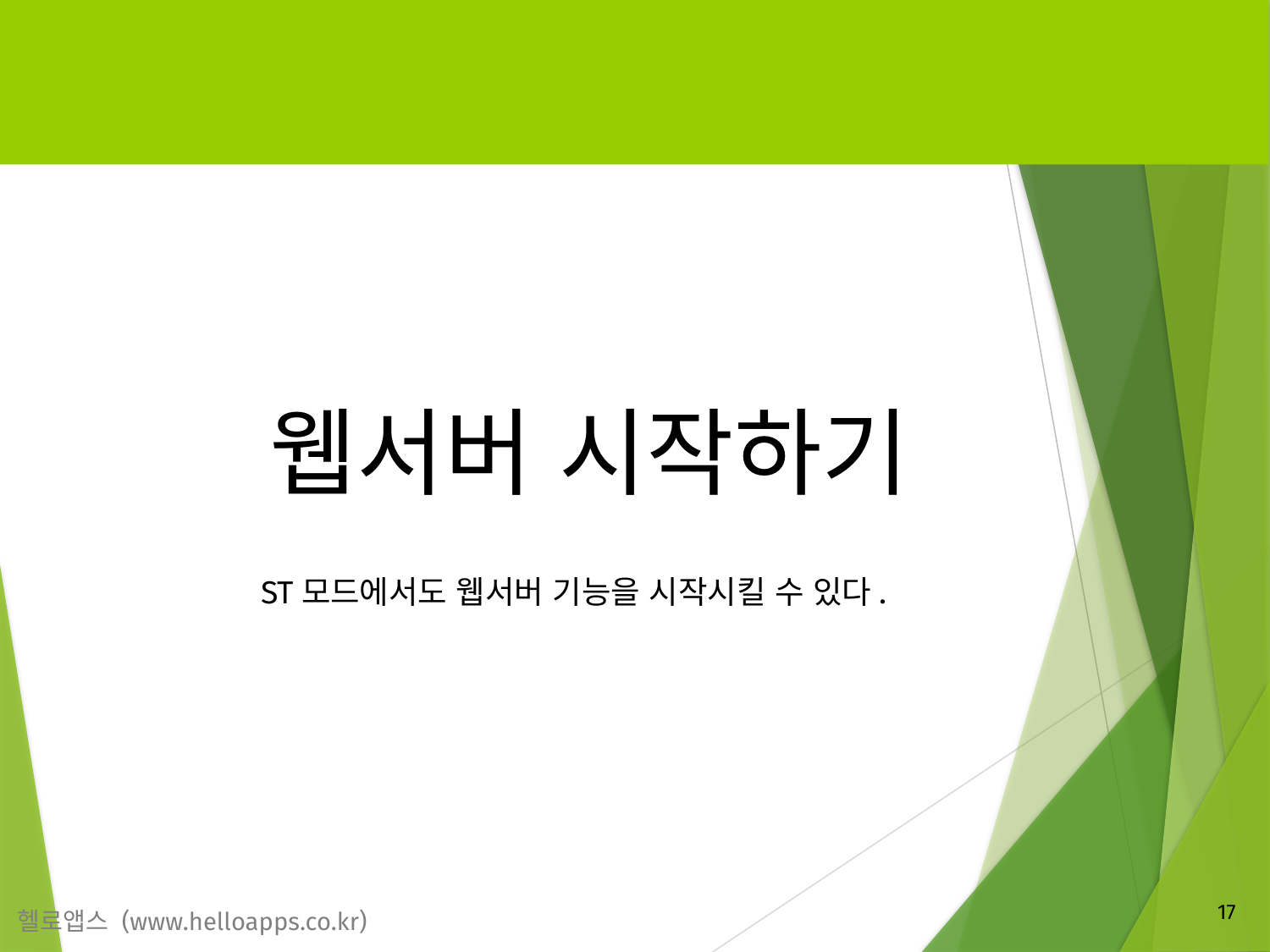

웹서버 시작하기
ST모드에서도 웹서버 기능을 시작시킬 수 있다.
17